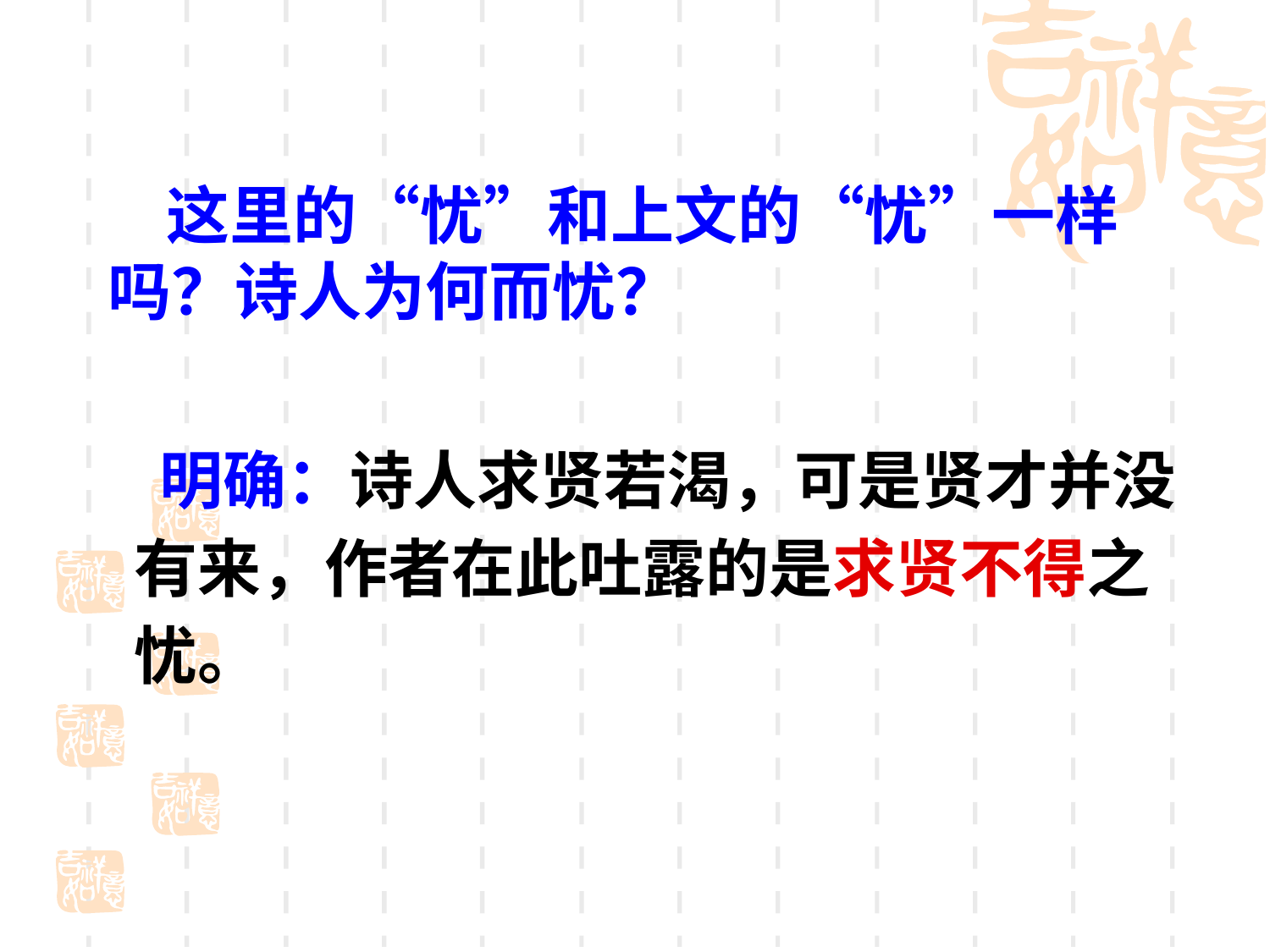

这里的“忧”和上文的“忧”一样吗？诗人为何而忧？
    明确：诗人求贤若渴，可是贤才并没有来，作者在此吐露的是求贤不得之忧。